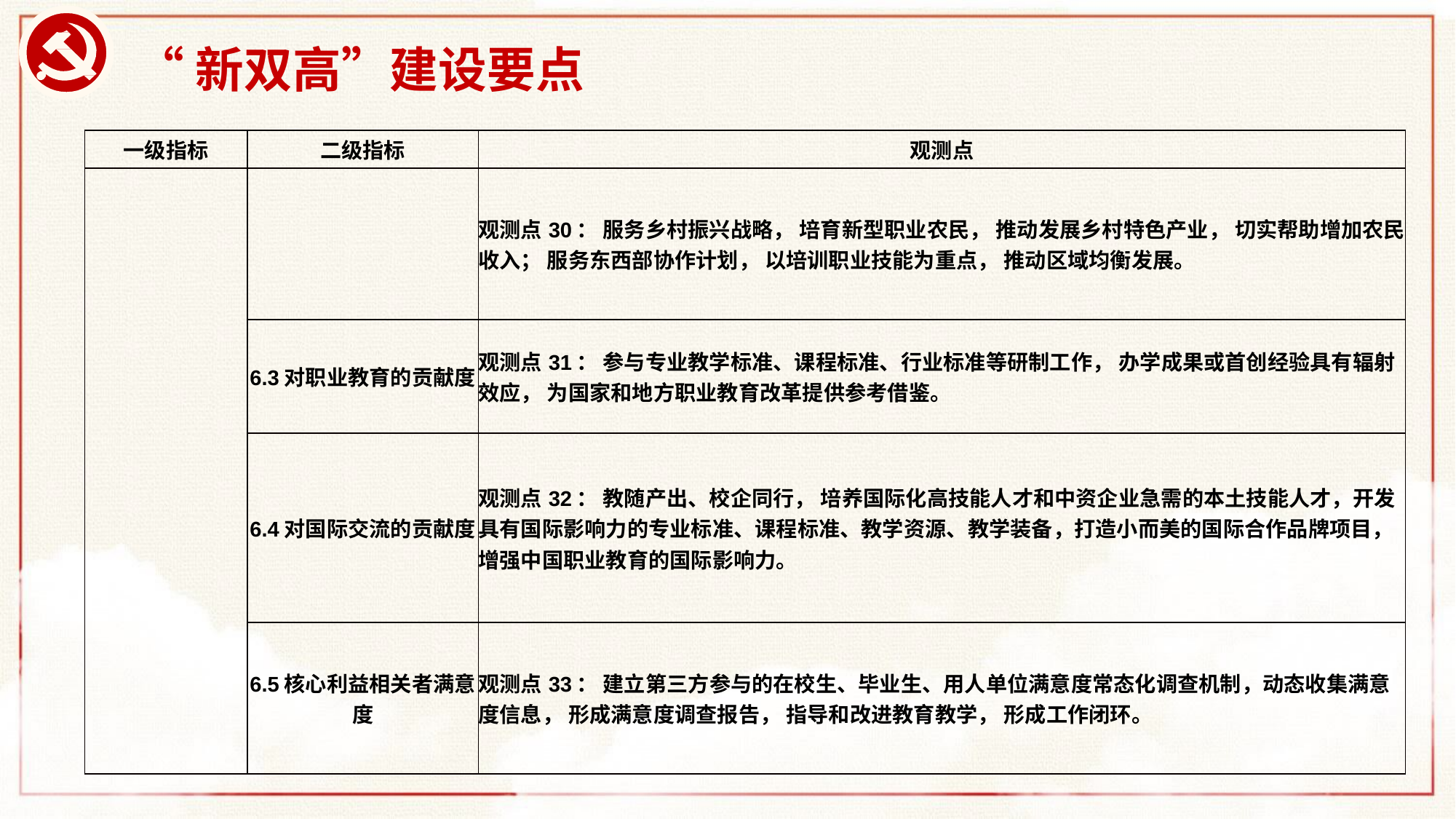

# “新双高”建设要点
| 一级指标 | 二级指标 | 观测点 |
| --- | --- | --- |
|  |  | 观测点30： 服务乡村振兴战略， 培育新型职业农民， 推动发展乡村特色产业， 切实帮助增加农民收入； 服务东西部协作计划， 以培训职业技能为重点， 推动区域均衡发展。 |
|  | 6.3对职业教育的贡献度 | 观测点31： 参与专业教学标准、课程标准、行业标准等研制工作， 办学成果或首创经验具有辐射效应， 为国家和地方职业教育改革提供参考借鉴。 |
|  | 6.4对国际交流的贡献度 | 观测点32： 教随产出、校企同行， 培养国际化高技能人才和中资企业急需的本土技能人才，开发具有国际影响力的专业标准、课程标准、教学资源、教学装备，打造小而美的国际合作品牌项目， 增强中国职业教育的国际影响力。 |
|  | 6.5核心利益相关者满意度 | 观测点33： 建立第三方参与的在校生、毕业生、用人单位满意度常态化调查机制，动态收集满意度信息， 形成满意度调查报告， 指导和改进教育教学， 形成工作闭环。 |